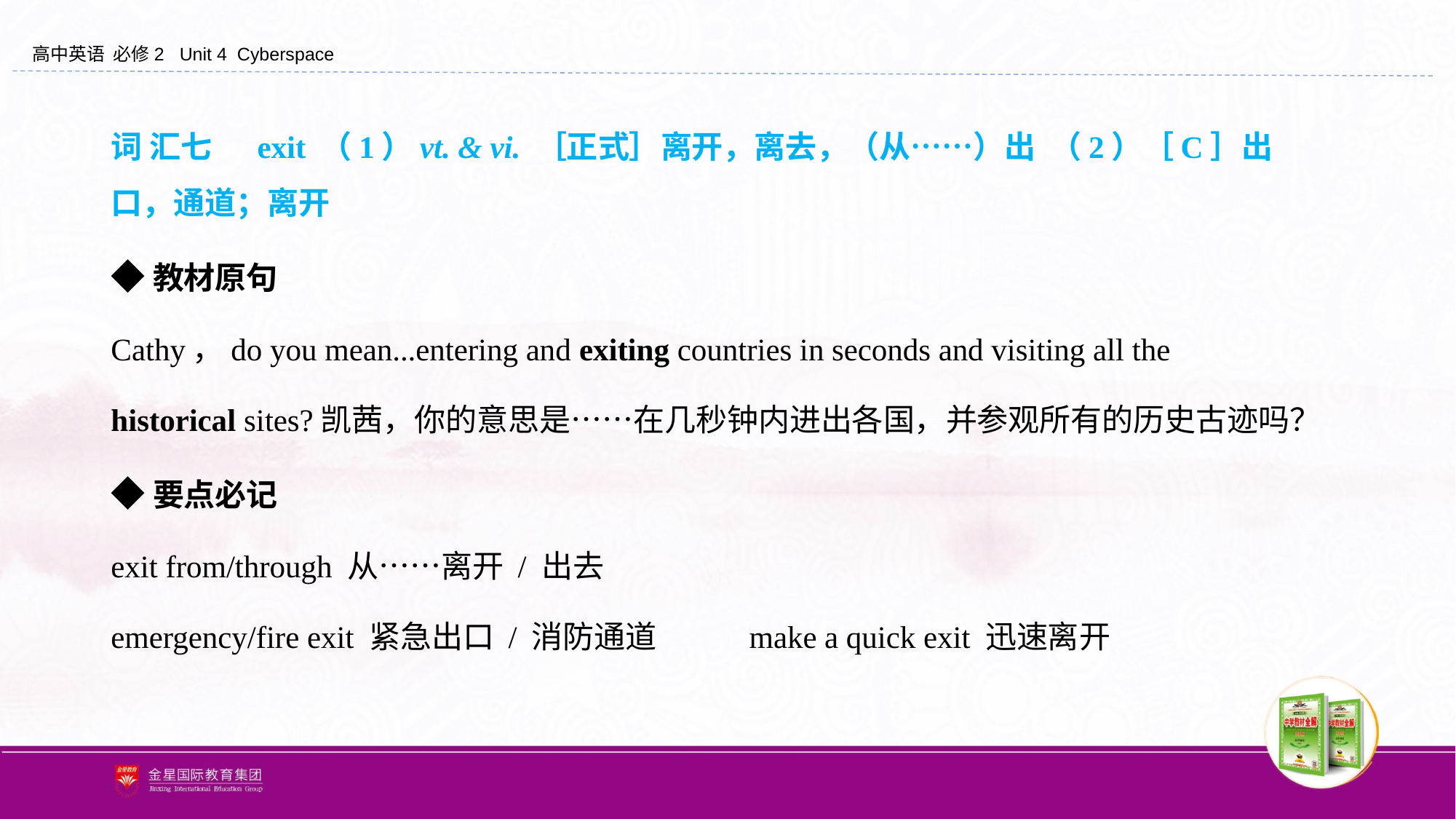

词 汇七　 exit （1）vt. & vi. ［正式］离开，离去，（从……）出  （2）［C］出口，通道；离开
◆教材原句
Cathy，do you mean...entering and exiting countries in seconds and visiting all the
historical sites?凯茜，你的意思是……在几秒钟内进出各国，并参观所有的历史古迹吗？
◆要点必记
exit from/through 从……离开 / 出去
emergency/fire exit 紧急出口 / 消防通道            make a quick exit 迅速离开